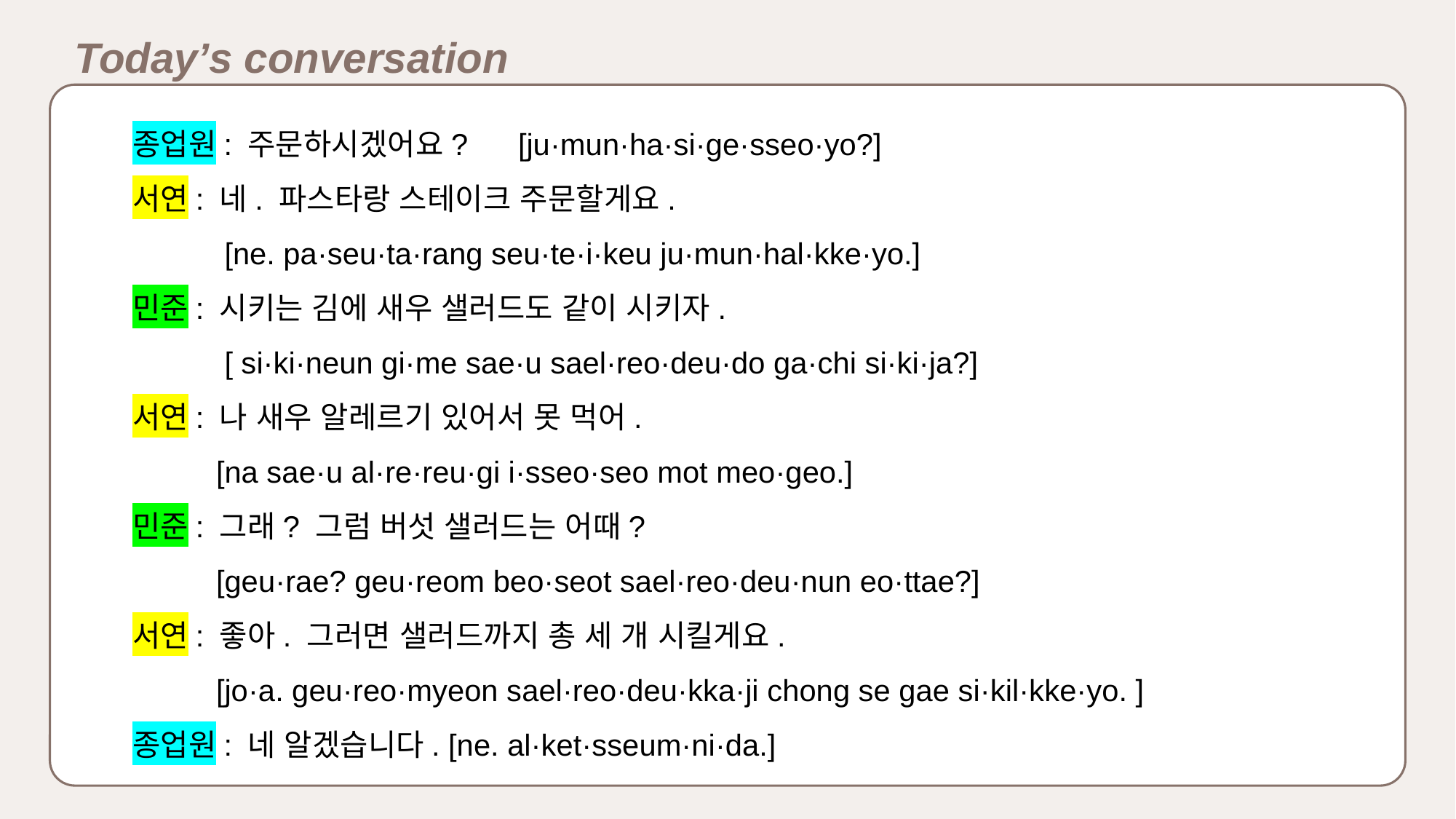

Today’s conversation

종업원: 주문하시겠어요?      [ju·mun·ha·si·ge·sseo·yo?]
서연: 네. 파스타랑 스테이크 주문할게요.
           [ne. pa·seu·ta·rang seu·te·i·keu ju·mun·hal·kke·yo.]
민준: 시키는 김에 새우 샐러드도 같이 시키자.
           [ si·ki·neun gi·me sae·u sael·reo·deu·do ga·chi si·ki·ja?]
서연: 나 새우 알레르기 있어서 못 먹어.
          [na sae·u al·re·reu·gi i·sseo·seo mot meo·geo.]
민준: 그래? 그럼 버섯 샐러드는 어때?
          [geu·rae? geu·reom beo·seot sael·reo·deu·nun eo·ttae?]
서연: 좋아. 그러면 샐러드까지 총 세 개 시킬게요.
          [jo·a. geu·reo·myeon sael·reo·deu·kka·ji chong se gae si·kil·kke·yo. ]
종업원: 네 알겠습니다. [ne. al·ket·sseum·ni·da.]